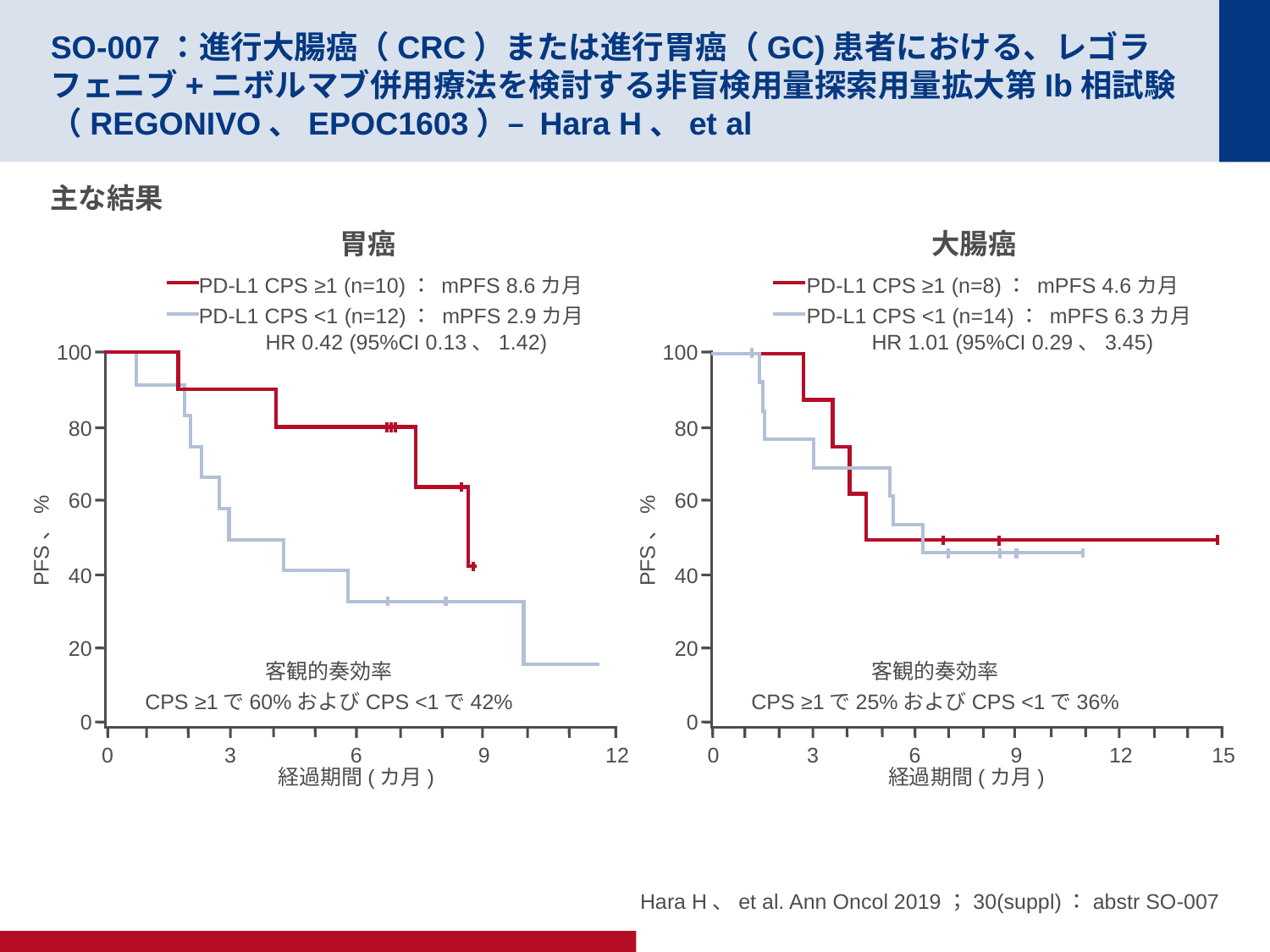

# SO-007：進行大腸癌（CRC）または進行胃癌（GC)患者における、レゴラフェニブ+ニボルマブ併用療法を検討する非盲検用量探索用量拡大第Ib相試験（REGONIVO、EPOC1603）– Hara H、et al
主な結果

胃癌
大腸癌
PD-L1 CPS ≥1 (n=10)： mPFS 8.6カ月
PD-L1 CPS <1 (n=12)： mPFS 2.9カ月
PD-L1 CPS ≥1 (n=8)： mPFS 4.6カ月
PD-L1 CPS <1 (n=14)： mPFS 6.3カ月
HR 0.42 (95%CI 0.13、1.42)
HR 1.01 (95%CI 0.29、3.45)
100

80

60

PFS、%
40

20

0

0

3

6

9

12
経過期間(カ月)

客観的奏効率
CPS ≥1で60%およびCPS <1で42%
100

80

60

PFS、%
40

20

0

0

3

6

9
12

15
経過期間(カ月)

客観的奏効率
CPS ≥1で25%およびCPS <1で36%
Hara H、et al. Ann Oncol 2019；30(suppl)：abstr SO-007